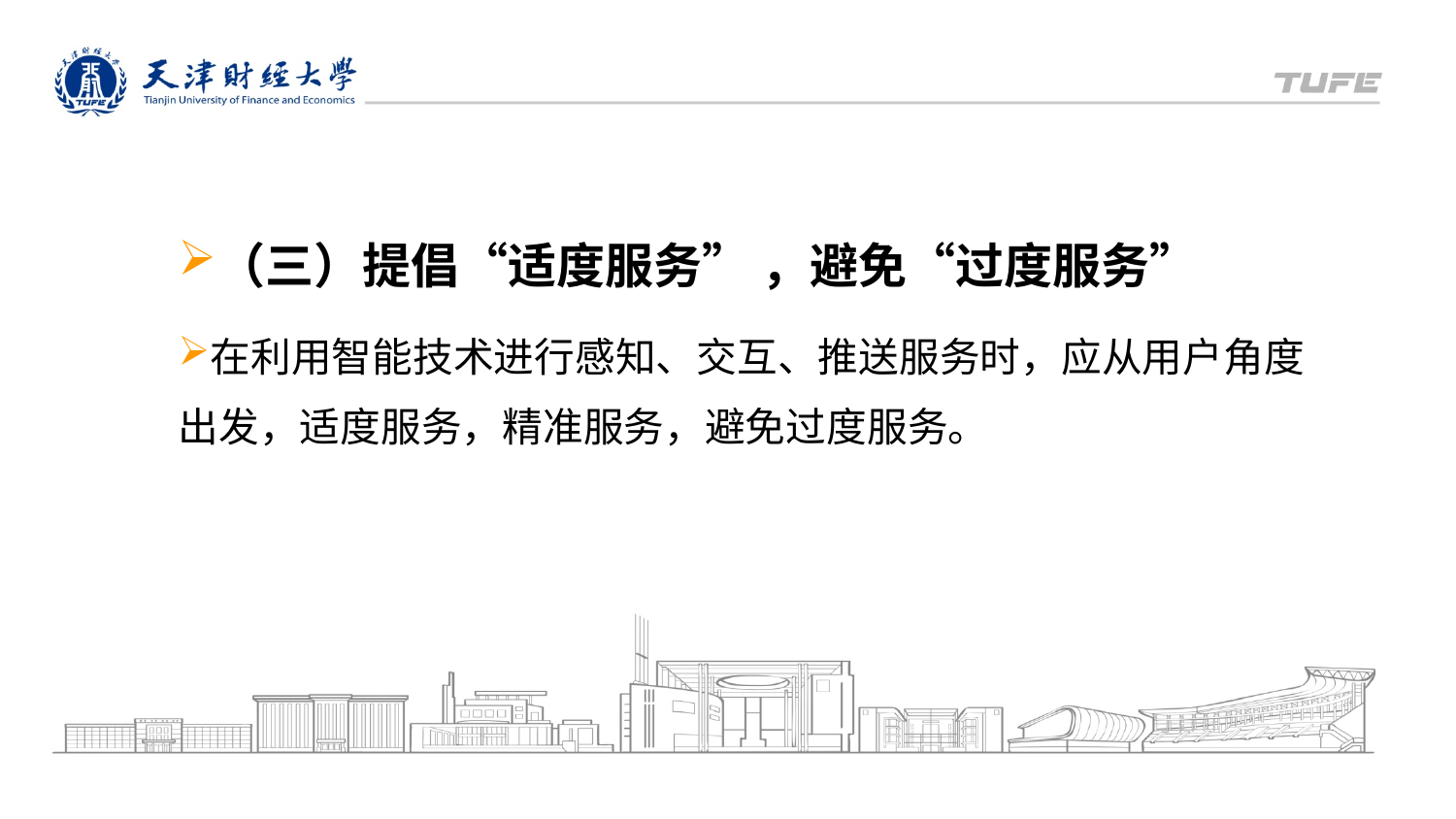

（三）提倡“适度服务” ，避免“过度服务”
在利用智能技术进行感知、交互、推送服务时，应从用户角度出发，适度服务，精准服务，避免过度服务。